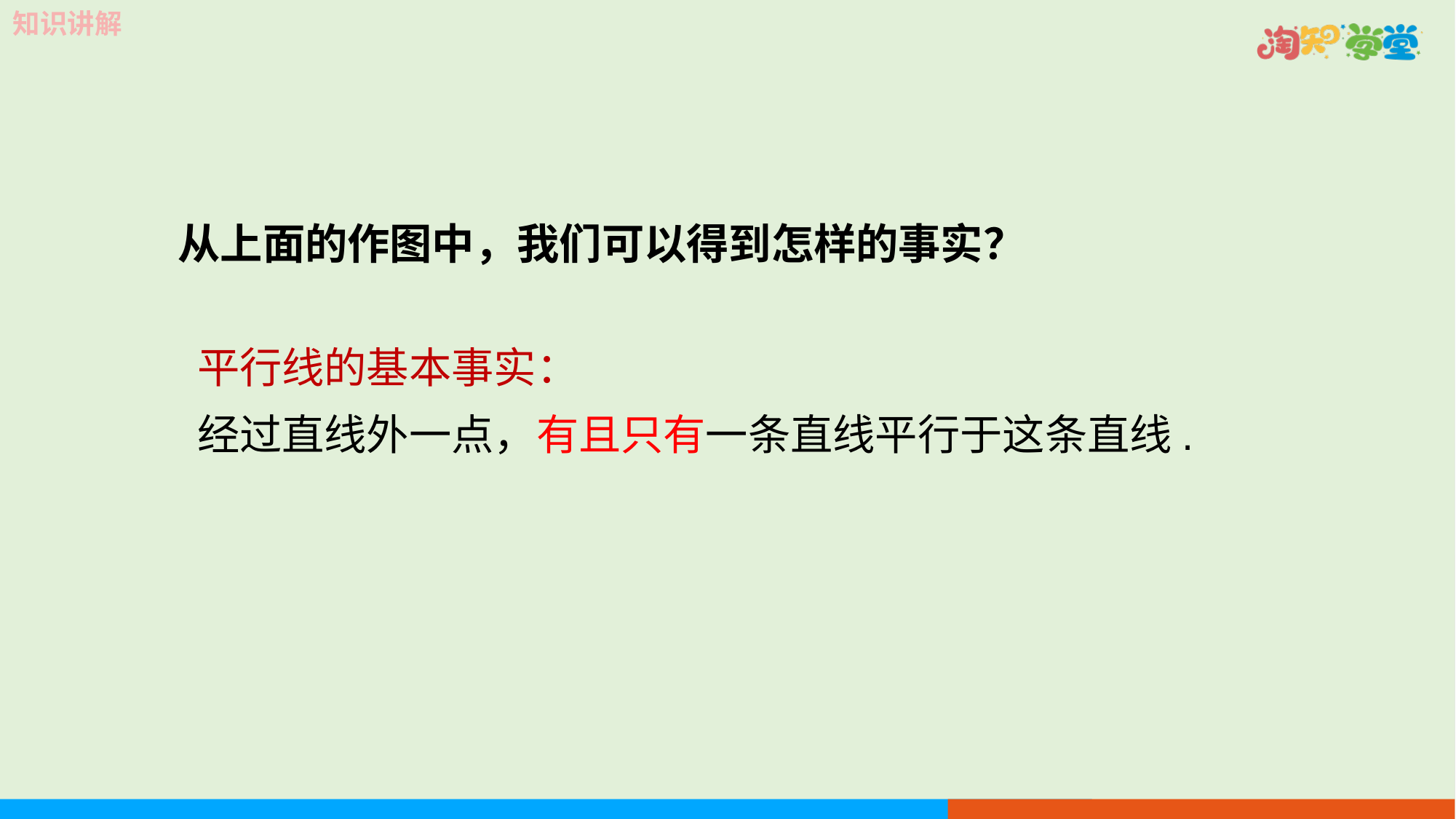

知识讲解
从上面的作图中，我们可以得到怎样的事实？
平行线的基本事实：
经过直线外一点，有且只有一条直线平行于这条直线.